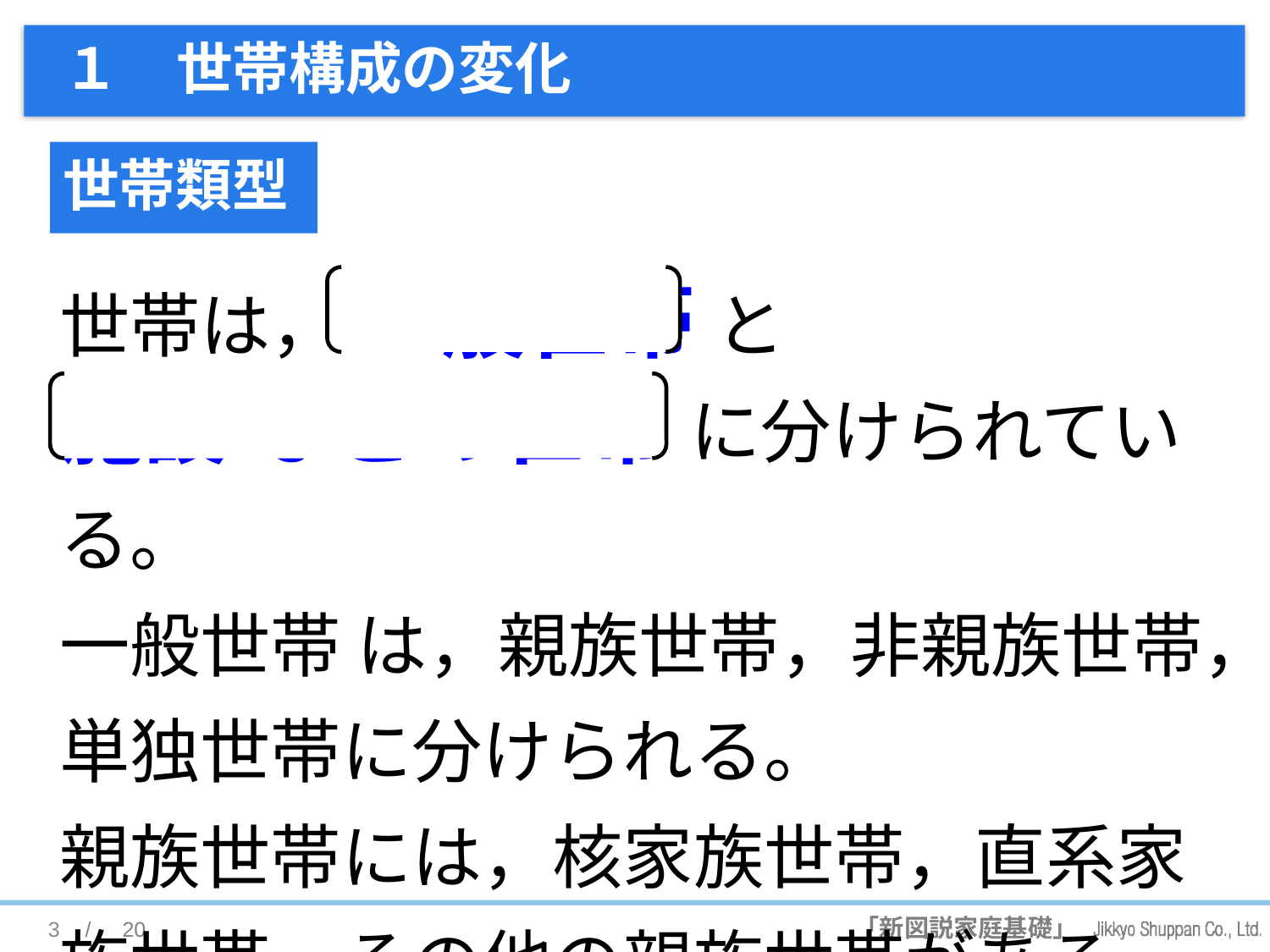

# １　世帯構成の変化
世帯類型
世帯は， 一般世帯 と
施設 などの世帯 に分けられている。
一般世帯 は，親族世帯，非親族世帯，単独世帯に分けられる。
親族世帯には，核家族世帯，直系家族世帯，その他の親族世帯がある。

3